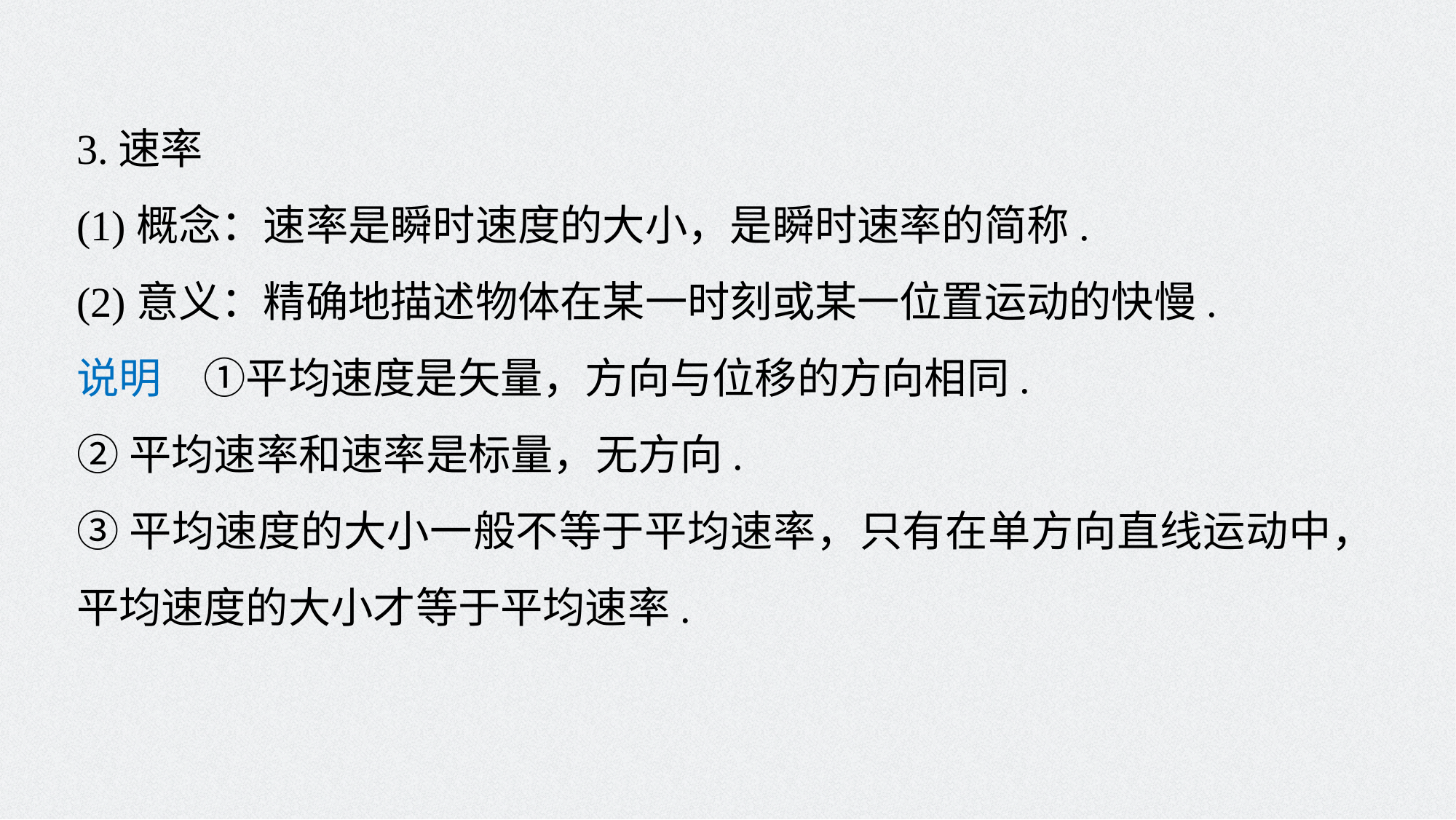

3.速率
(1)概念：速率是瞬时速度的大小，是瞬时速率的简称.
(2)意义：精确地描述物体在某一时刻或某一位置运动的快慢.
说明　①平均速度是矢量，方向与位移的方向相同.
②平均速率和速率是标量，无方向.
③平均速度的大小一般不等于平均速率，只有在单方向直线运动中，平均速度的大小才等于平均速率.